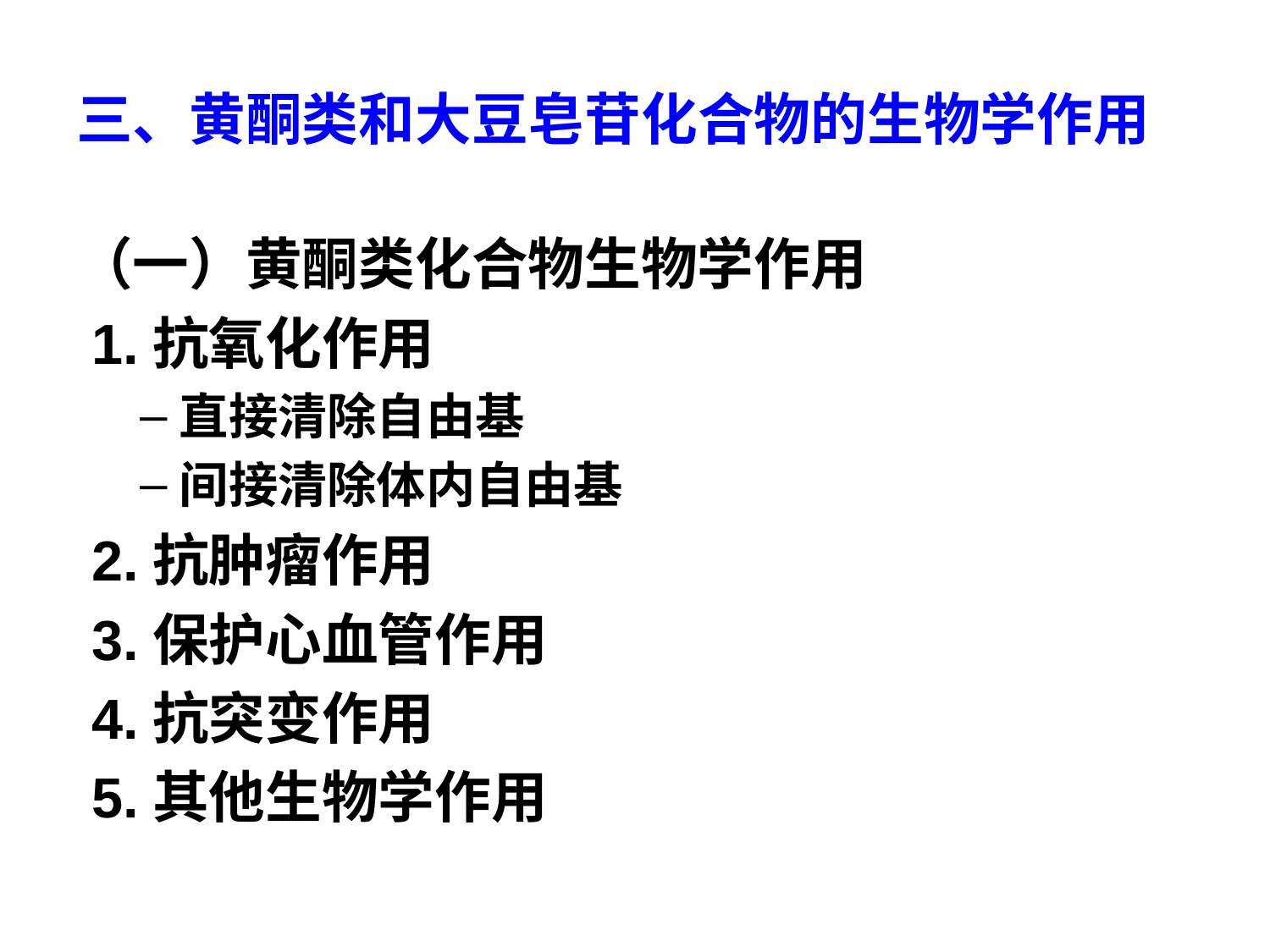

# 三、黄酮类和大豆皂苷化合物的生物学作用
（一）黄酮类化合物生物学作用
 1.抗氧化作用
直接清除自由基
间接清除体内自由基
 2.抗肿瘤作用
 3.保护心血管作用
 4.抗突变作用
 5.其他生物学作用